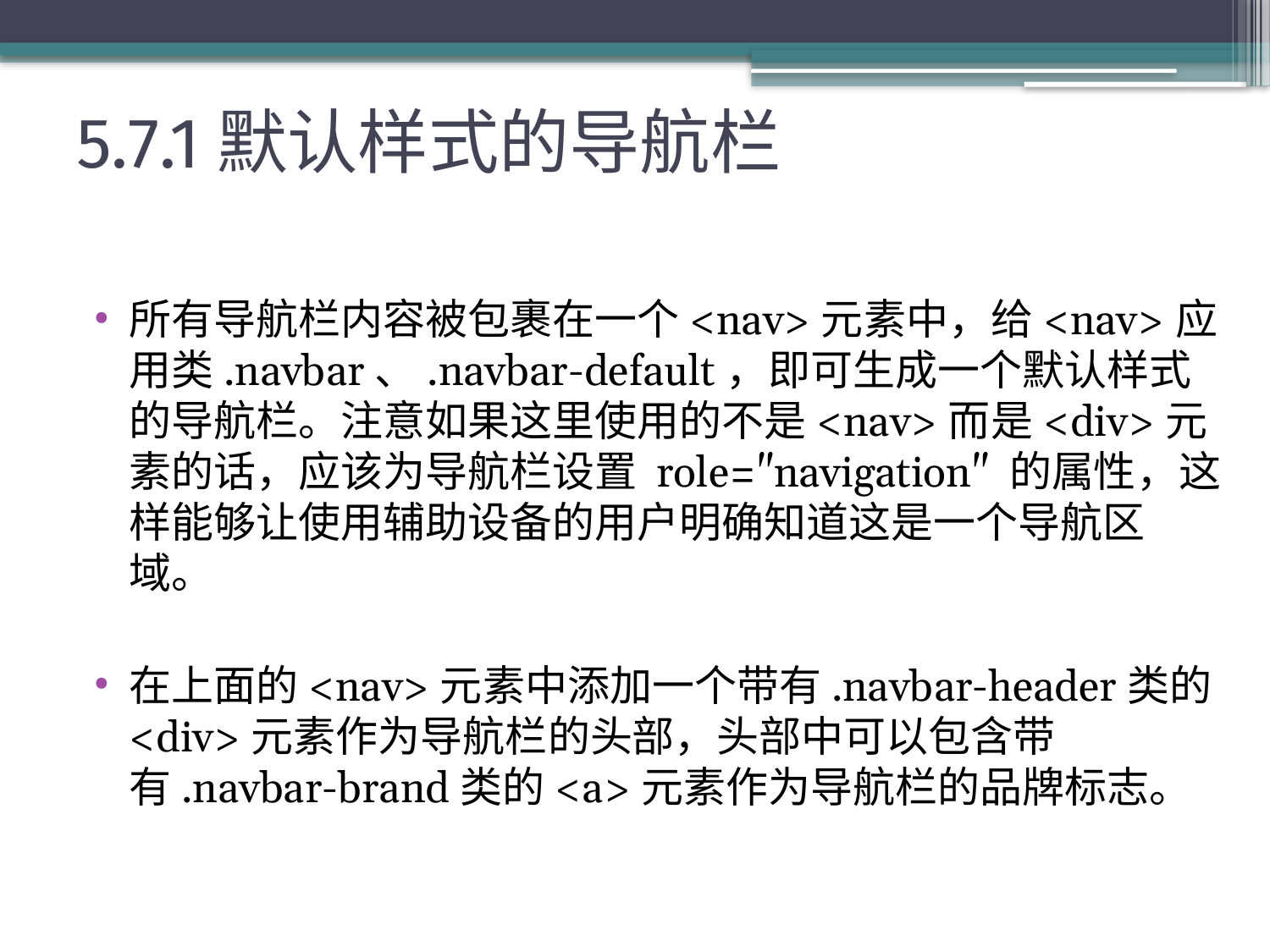

# 5.7.1默认样式的导航栏
所有导航栏内容被包裹在一个<nav>元素中，给<nav>应用类.navbar、.navbar-default，即可生成一个默认样式的导航栏。注意如果这里使用的不是<nav>而是<div>元素的话，应该为导航栏设置 role="navigation" 的属性，这样能够让使用辅助设备的用户明确知道这是一个导航区域。

在上面的<nav>元素中添加一个带有.navbar-header类的<div>元素作为导航栏的头部，头部中可以包含带有.navbar-brand类的<a>元素作为导航栏的品牌标志。